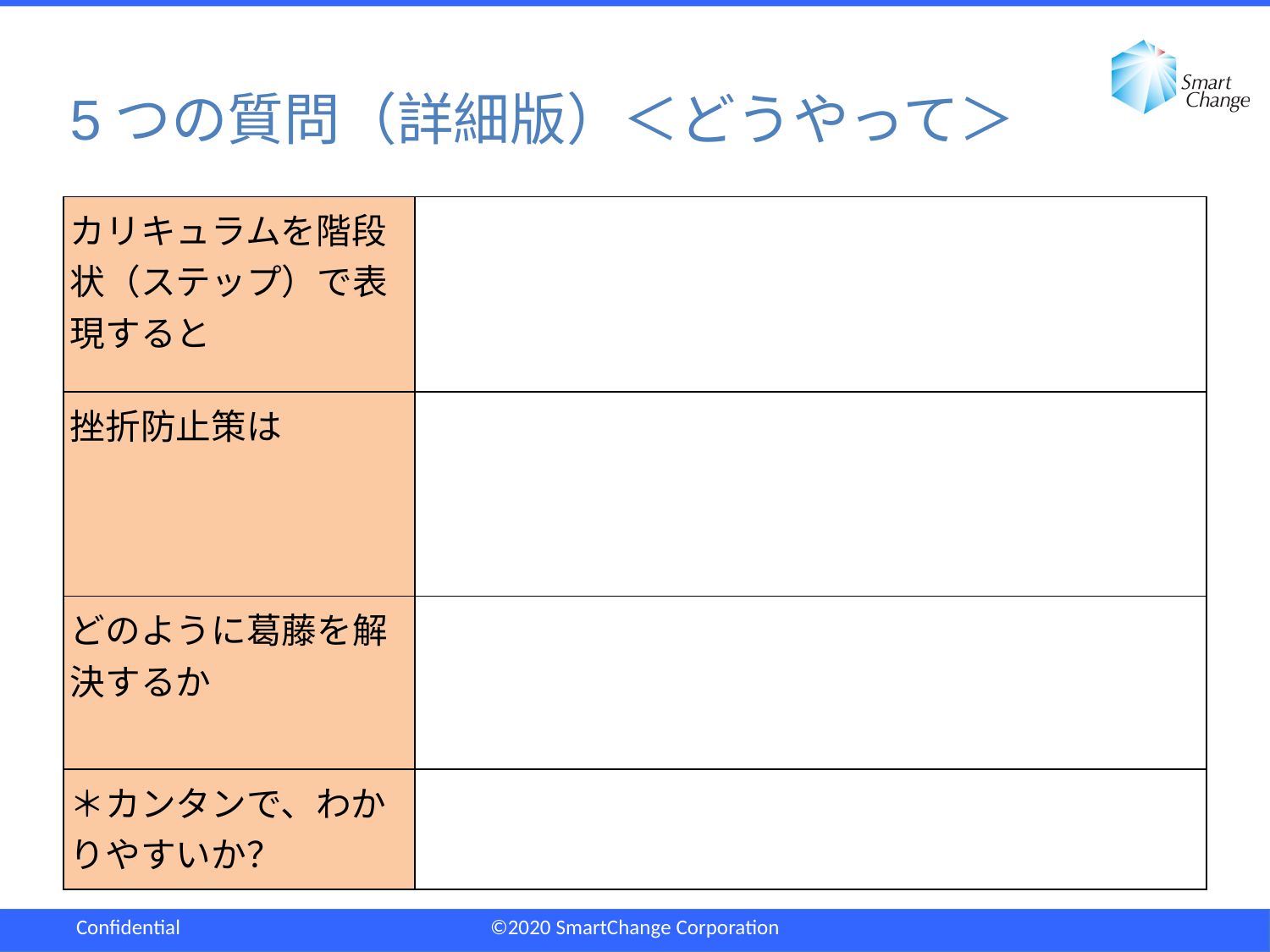

# 5つの質問（詳細版）＜どうやって＞
| カリキュラムを階段状（ステップ）で表現すると |  |
| --- | --- |
| 挫折防止策は |  |
| どのように葛藤を解決するか |  |
| ＊カンタンで、わかりやすいか？ |  |
4